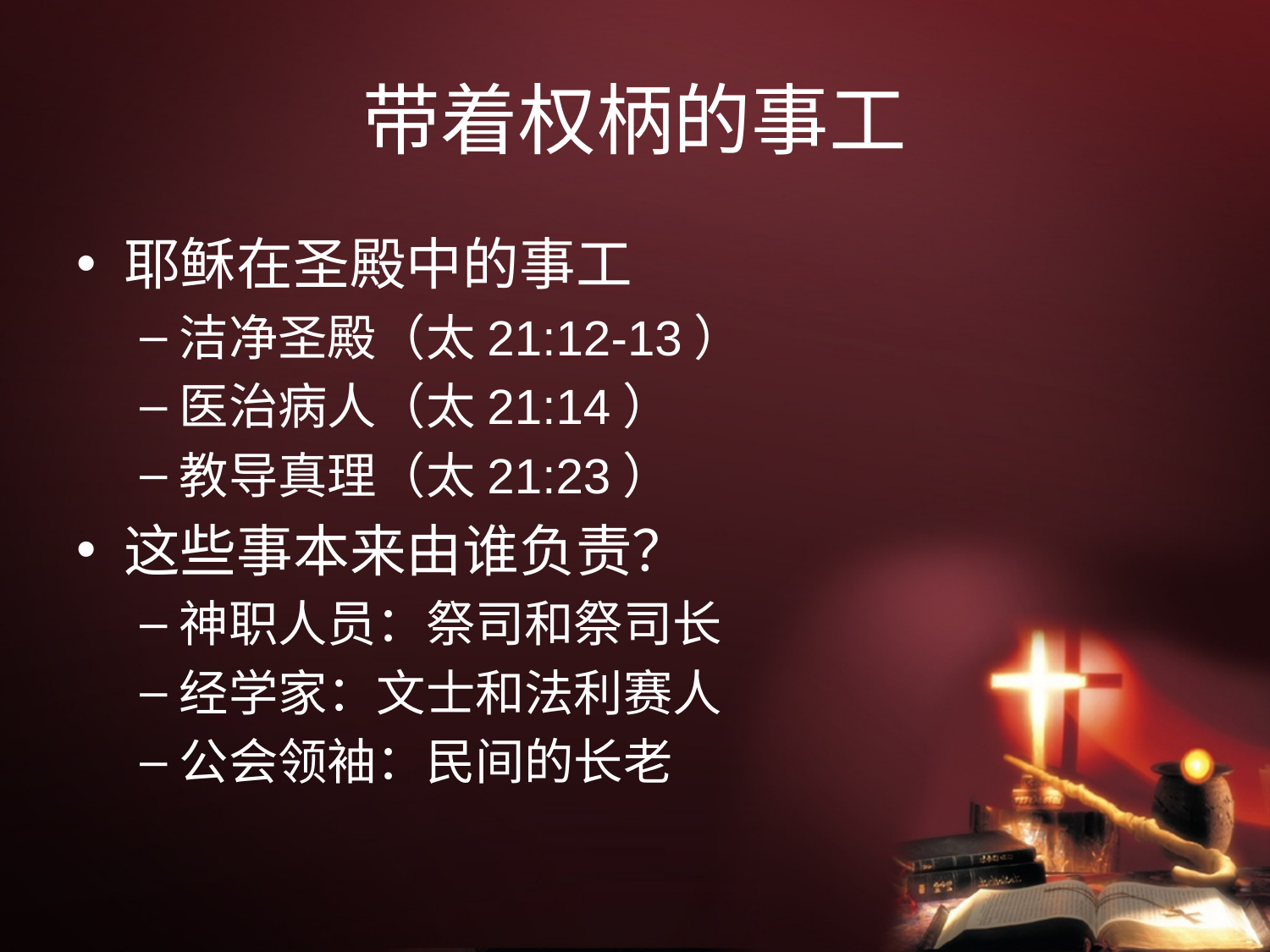

# 带着权柄的事工
耶稣在圣殿中的事工
洁净圣殿（太21:12-13）
医治病人（太21:14）
教导真理（太21:23）
这些事本来由谁负责？
神职人员：祭司和祭司长
经学家：文士和法利赛人
公会领袖：民间的长老